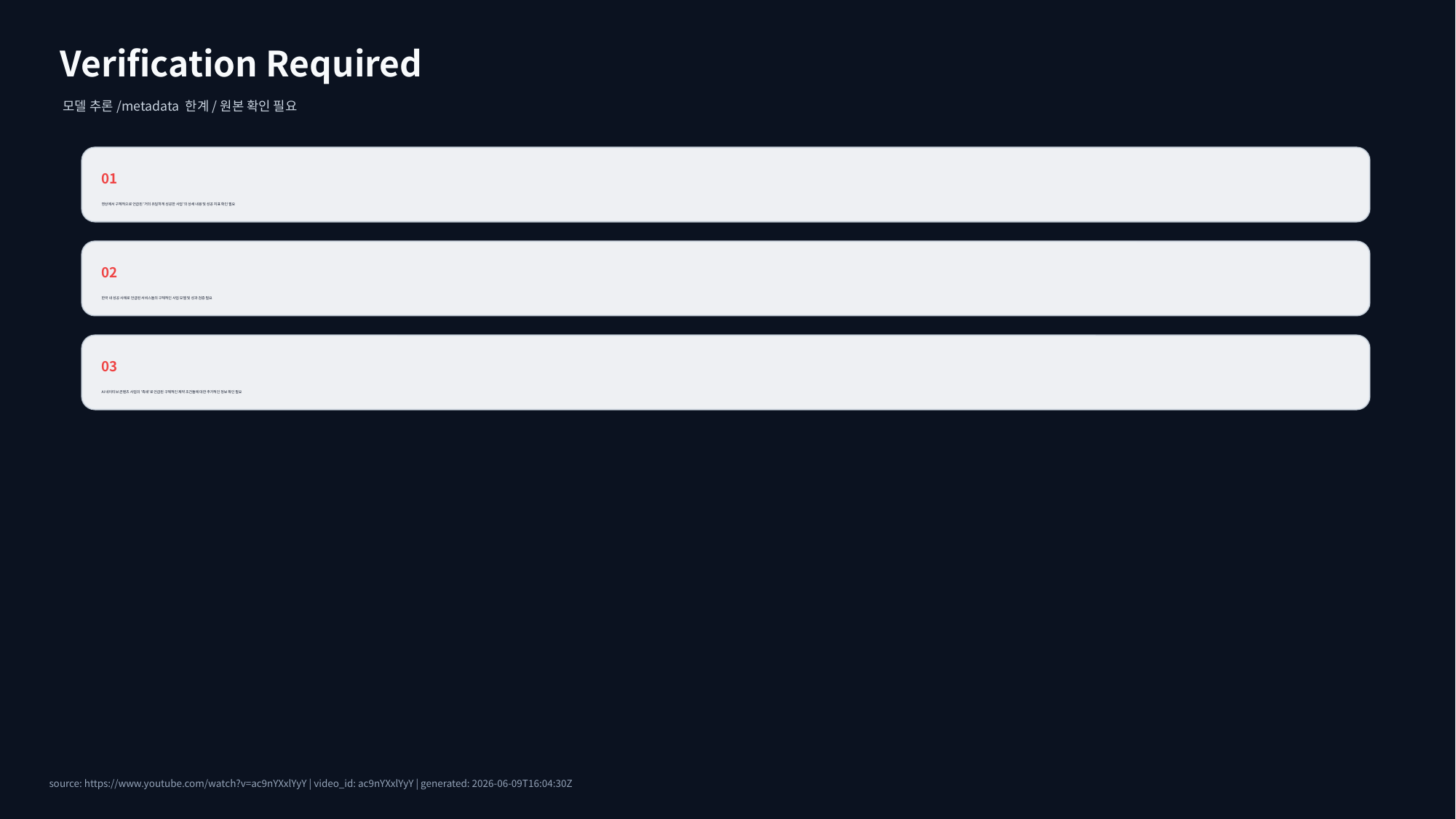

Verification Required
모델 추론/metadata 한계/원본 확인 필요

01
영상에서 구체적으로 언급된 '거의 유일하게 성공한 사업'의 상세 내용 및 성공 지표 확인 필요

02
한국 내 성공 사례로 언급된 서비스들의 구체적인 사업 모델 및 성과 검증 필요

03
AI 네이티브 콘텐츠 사업의 '족쇄'로 언급된 구체적인 제약 조건들에 대한 추가적인 정보 확인 필요
source: https://www.youtube.com/watch?v=ac9nYXxlYyY | video_id: ac9nYXxlYyY | generated: 2026-06-09T16:04:30Z